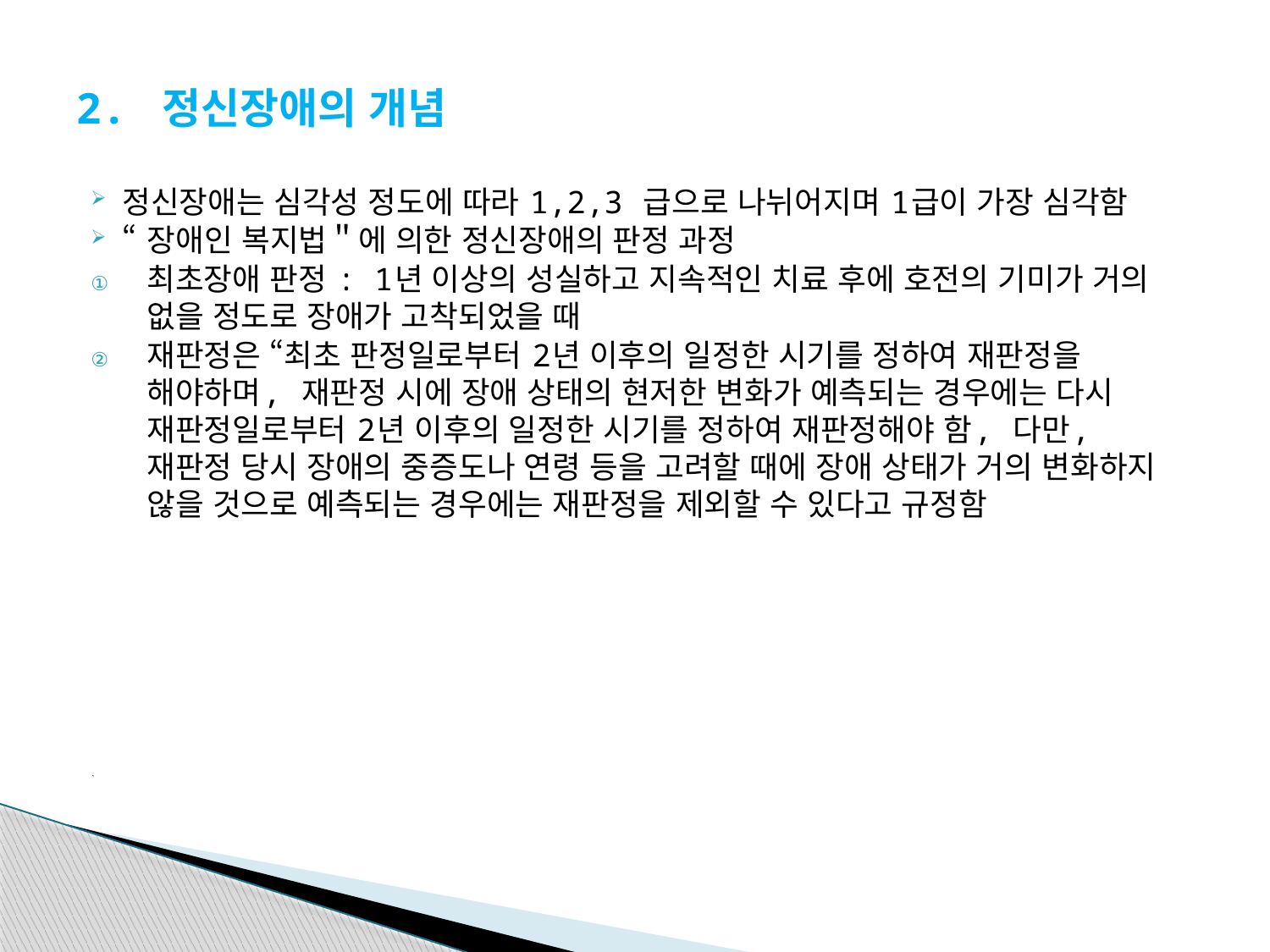

# 2. 정신장애의 개념
정신장애는 심각성 정도에 따라 1,2,3 급으로 나뉘어지며 1급이 가장 심각함
“ 장애인 복지법＂에 의한 정신장애의 판정 과정
최초장애 판정 : 1년 이상의 성실하고 지속적인 치료 후에 호전의 기미가 거의 없을 정도로 장애가 고착되었을 때
재판정은 “최초 판정일로부터 2년 이후의 일정한 시기를 정하여 재판정을 해야하며, 재판정 시에 장애 상태의 현저한 변화가 예측되는 경우에는 다시 재판정일로부터 2년 이후의 일정한 시기를 정하여 재판정해야 함, 다만, 재판정 당시 장애의 중증도나 연령 등을 고려할 때에 장애 상태가 거의 변화하지 않을 것으로 예측되는 경우에는 재판정을 제외할 수 있다고 규정함

`